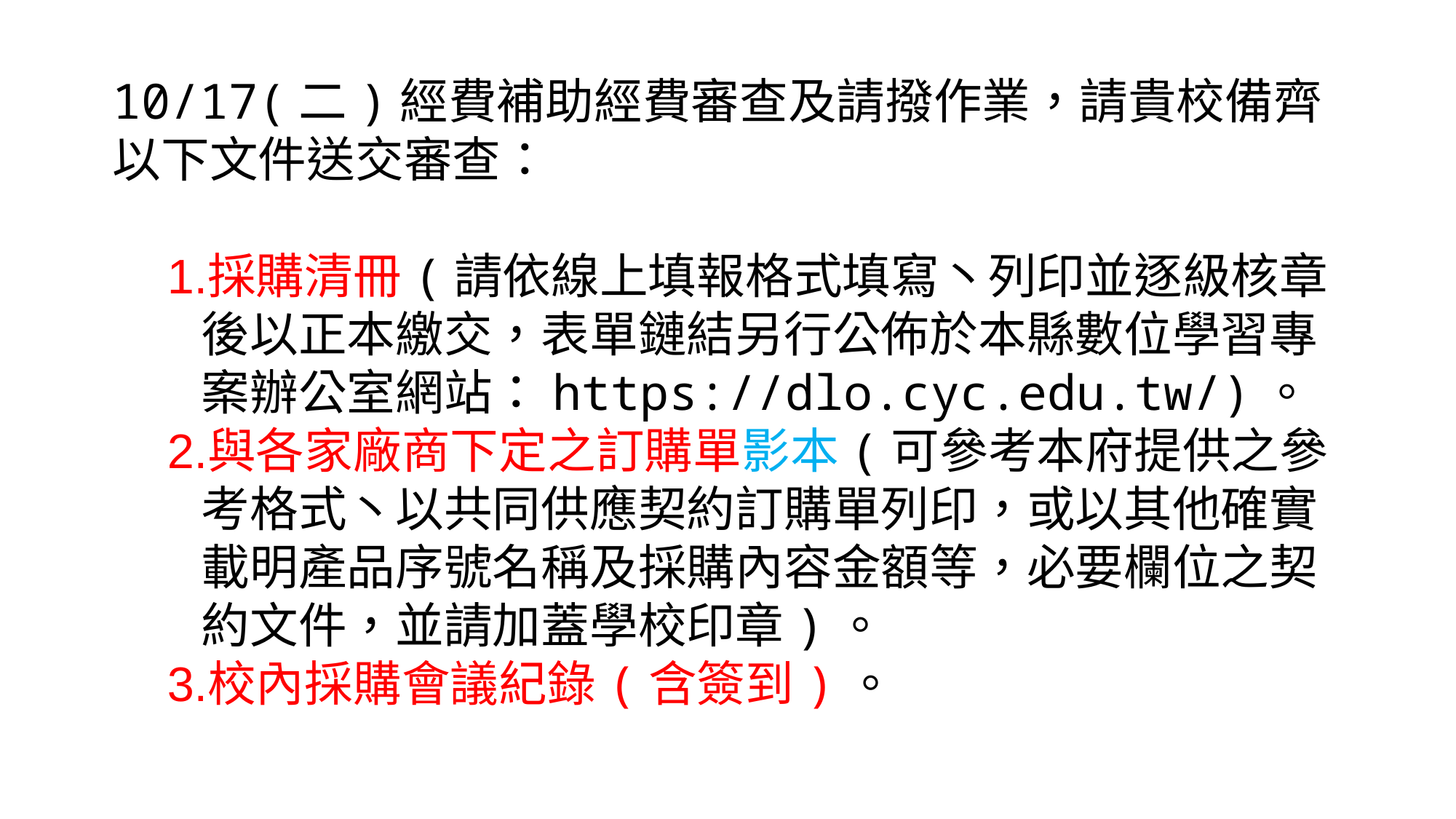

10/17(二)經費補助經費審查及請撥作業，請貴校備齊以下文件送交審查：

採購清冊(請依線上填報格式填寫丶列印並逐級核章後以正本繳交，表單鏈結另行公佈於本縣數位學習專案辦公室網站：https://dlo.cyc.edu.tw/)。
與各家廠商下定之訂購單影本(可參考本府提供之參考格式丶以共同供應契約訂購單列印，或以其他確實載明產品序號名稱及採購內容金額等，必要欄位之契約文件，並請加蓋學校印章)。
校內採購會議紀錄(含簽到)。